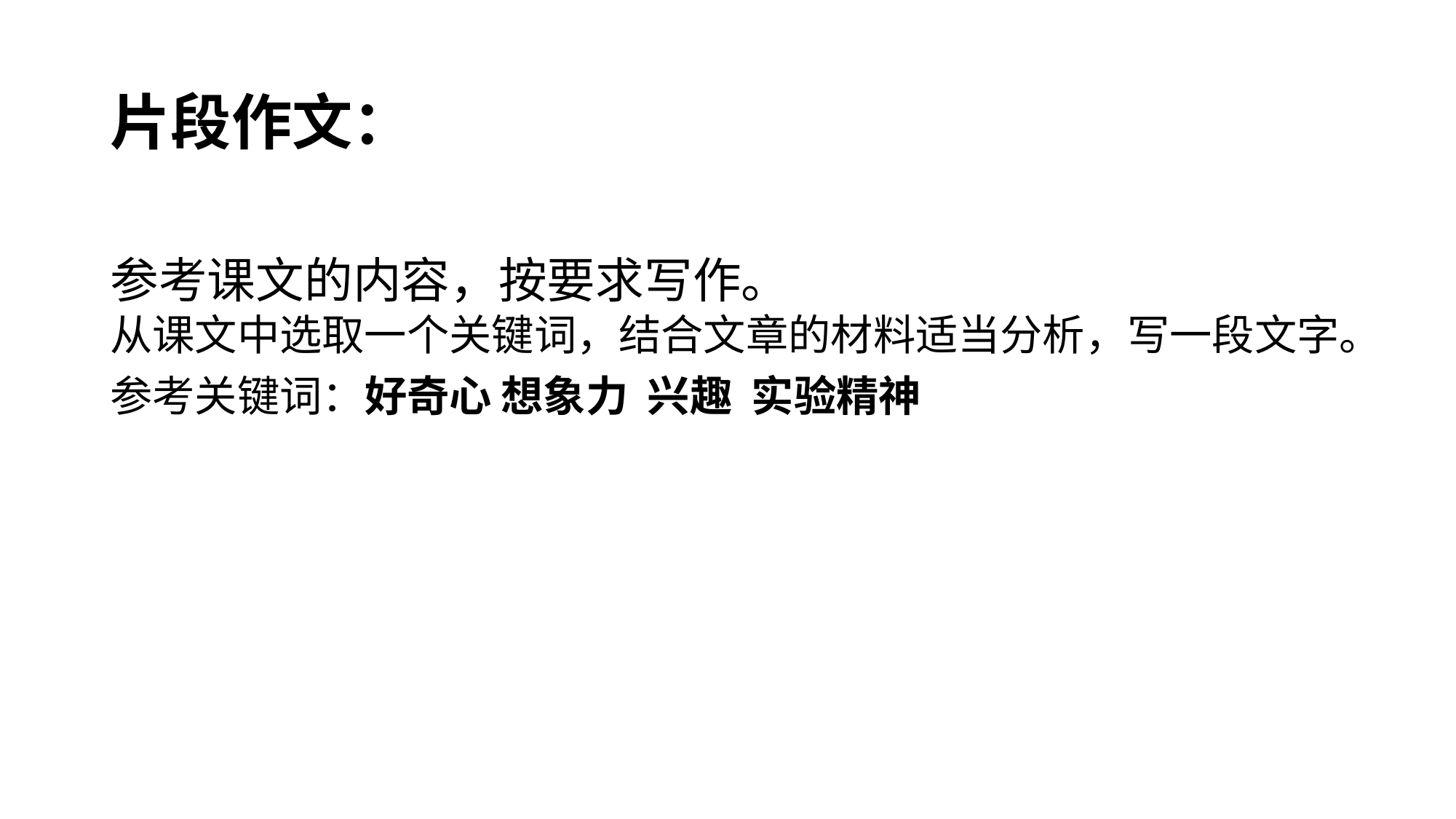

片段作文：
参考课文的内容，按要求写作。
从课文中选取一个关键词，结合文章的材料适当分析，写一段文字。
参考关键词：好奇心 想象力  兴趣  实验精神